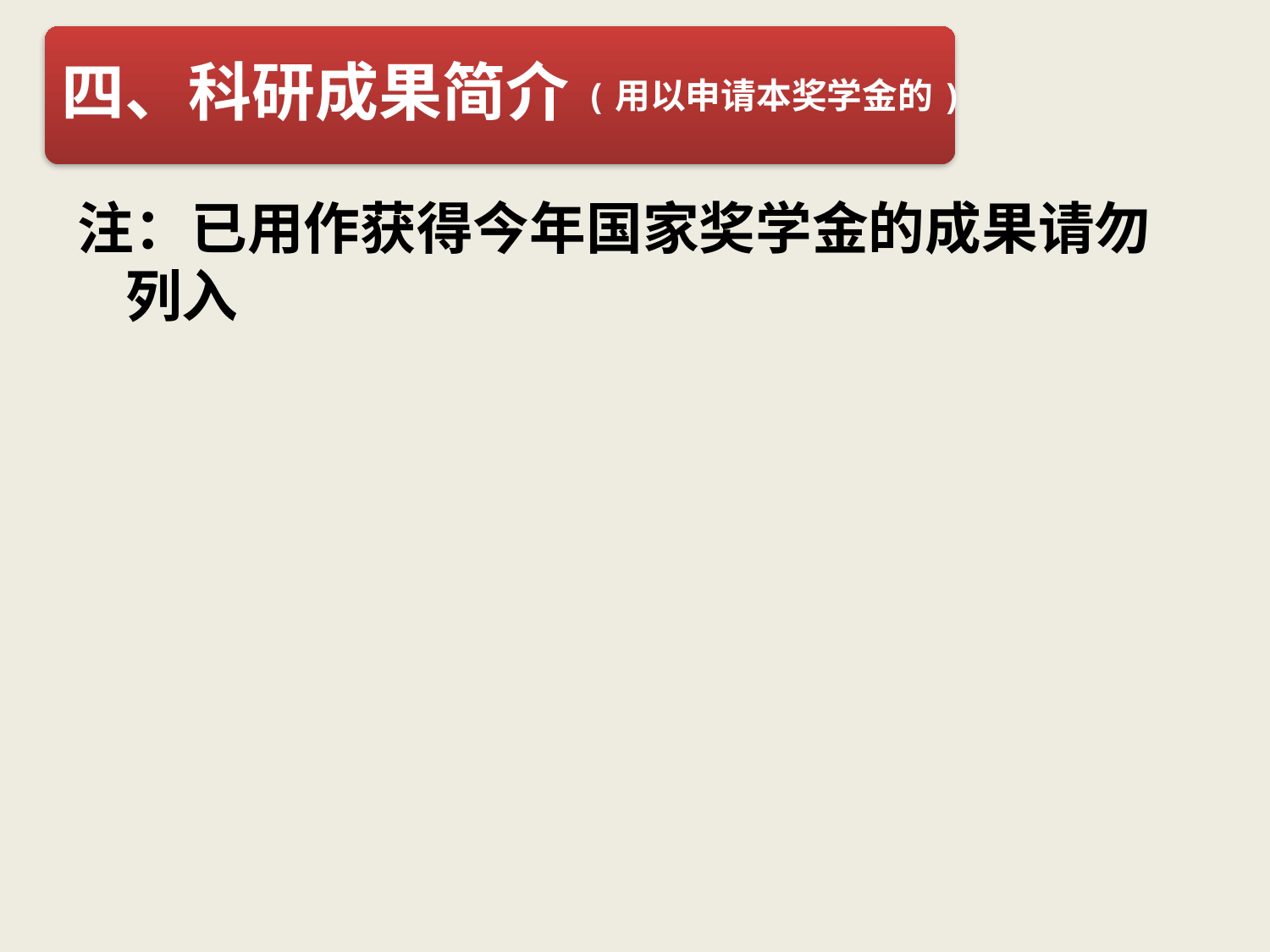

四、科研成果简介
(用以申请本奖学金的)
注：已用作获得今年国家奖学金的成果请勿列入